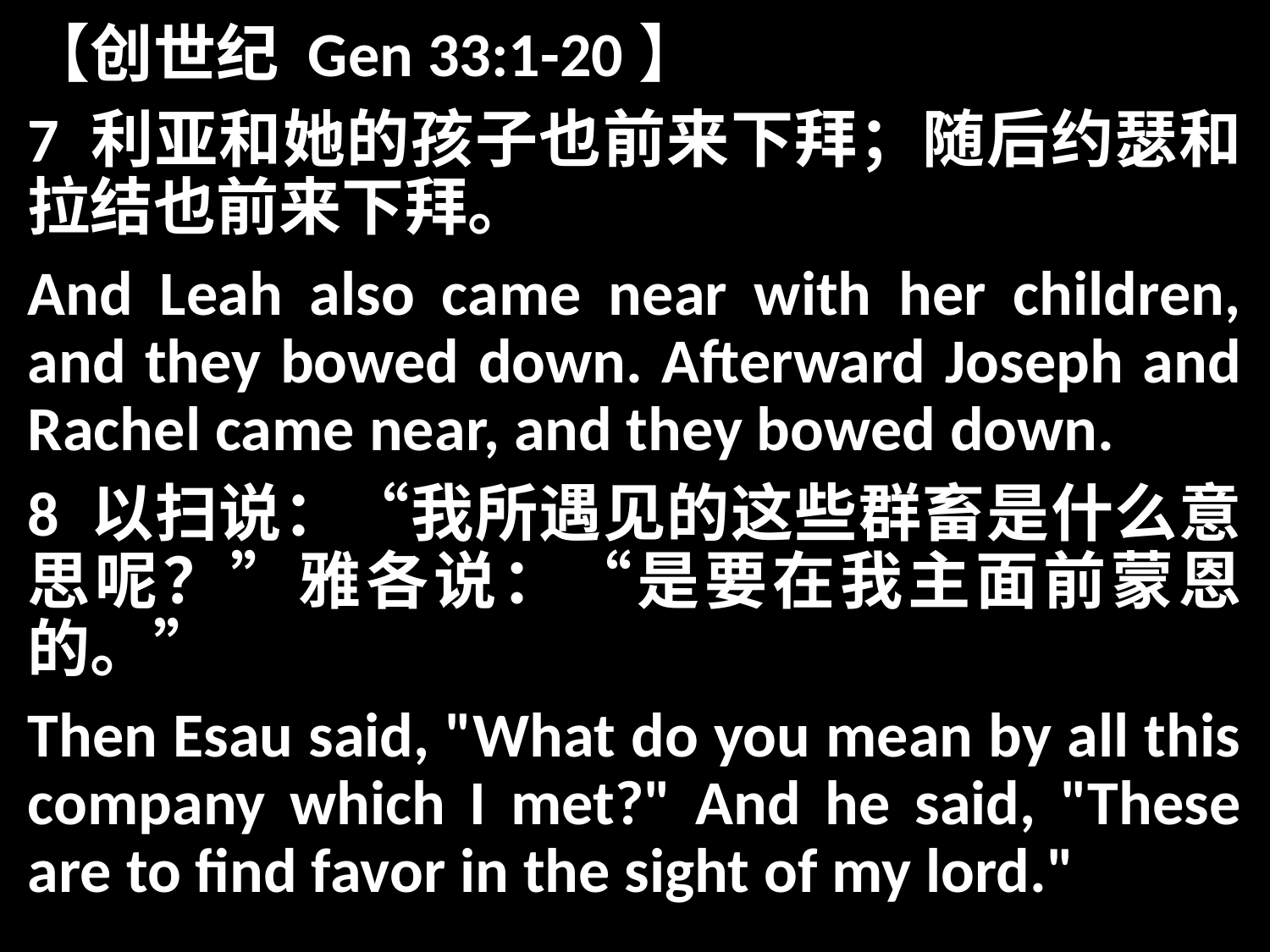

【创世纪 Gen 33:1-20】
7 利亚和她的孩子也前来下拜；随后约瑟和拉结也前来下拜。
And Leah also came near with her children, and they bowed down. Afterward Joseph and Rachel came near, and they bowed down.
8 以扫说：“我所遇见的这些群畜是什么意思呢？”雅各说：“是要在我主面前蒙恩的。”
Then Esau said, "What do you mean by all this company which I met?" And he said, "These are to find favor in the sight of my lord."